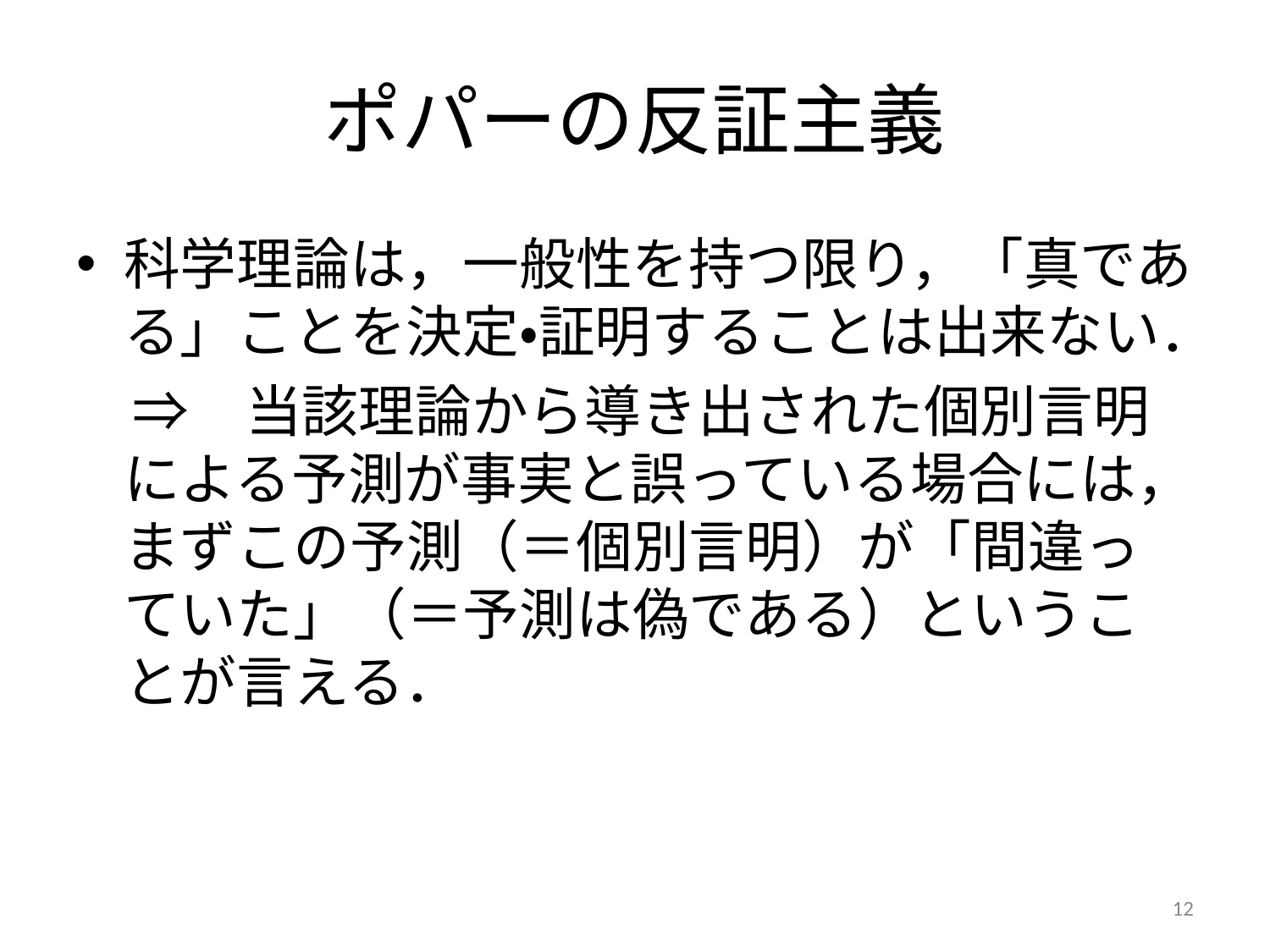

# ポパーの反証主義
科学理論は，一般性を持つ限り，「真である」ことを決定・証明することは出来ない．
　⇒　当該理論から導き出された個別言明による予測が事実と誤っている場合には，まずこの予測（＝個別言明）が「間違っていた」（＝予測は偽である）ということが言える．

12